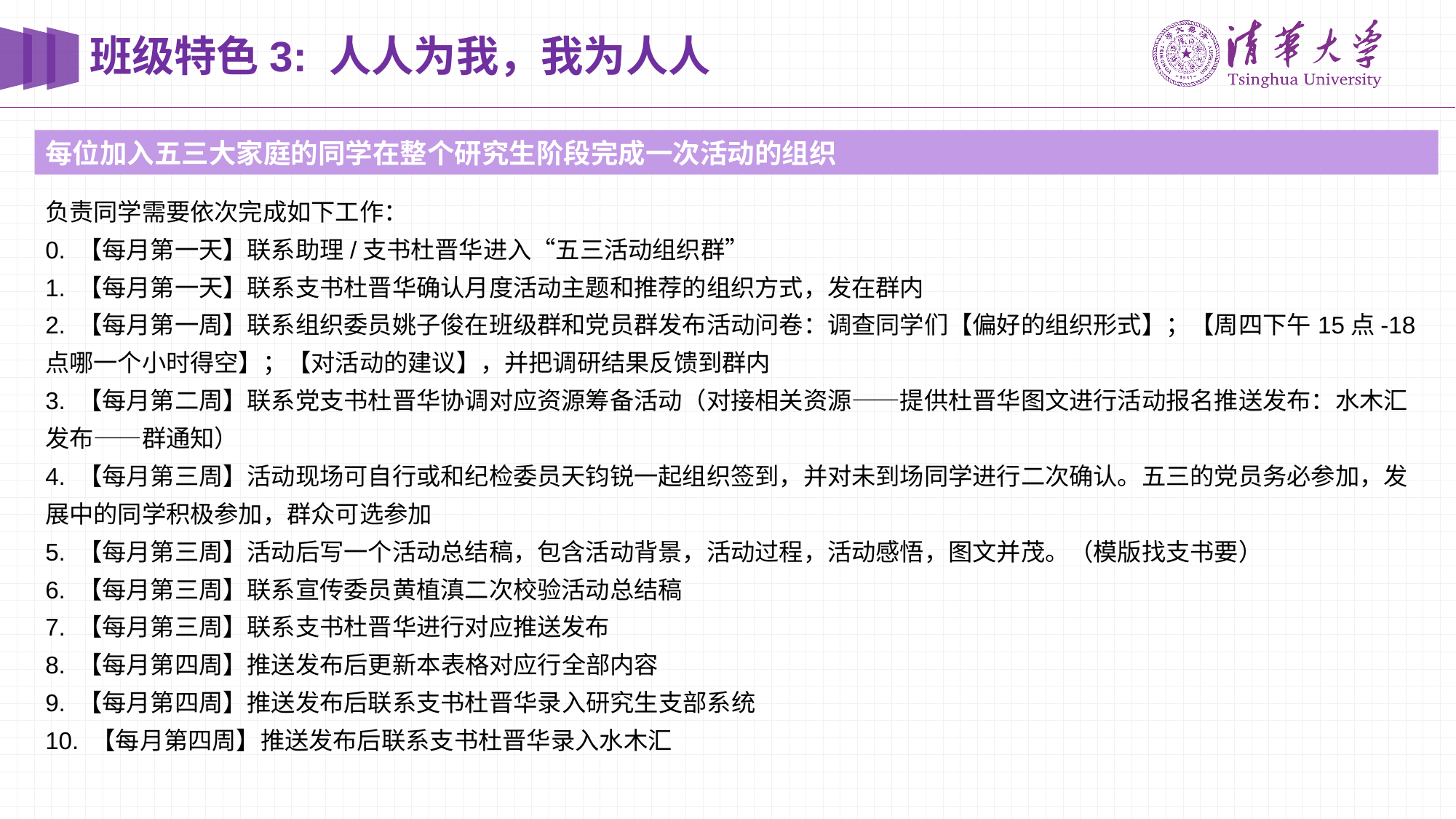

# 班级特色3: 人人为我，我为人人
每位加入五三大家庭的同学在整个研究生阶段完成一次活动的组织
负责同学需要依次完成如下工作：
0. 【每月第一天】联系助理/支书杜晋华进入“五三活动组织群”
1. 【每月第一天】联系支书杜晋华确认月度活动主题和推荐的组织方式，发在群内
2. 【每月第一周】联系组织委员姚子俊在班级群和党员群发布活动问卷：调查同学们【偏好的组织形式】；【周四下午15点-18点哪一个小时得空】；【对活动的建议】，并把调研结果反馈到群内
3. 【每月第二周】联系党支书杜晋华协调对应资源筹备活动（对接相关资源——提供杜晋华图文进行活动报名推送发布：水木汇发布——群通知）
4. 【每月第三周】活动现场可自行或和纪检委员天钧锐一起组织签到，并对未到场同学进行二次确认。五三的党员务必参加，发展中的同学积极参加，群众可选参加
5. 【每月第三周】活动后写一个活动总结稿，包含活动背景，活动过程，活动感悟，图文并茂。（模版找支书要）
6. 【每月第三周】联系宣传委员黄植滇二次校验活动总结稿
7. 【每月第三周】联系支书杜晋华进行对应推送发布
8. 【每月第四周】推送发布后更新本表格对应行全部内容
9. 【每月第四周】推送发布后联系支书杜晋华录入研究生支部系统
10. 【每月第四周】推送发布后联系支书杜晋华录入水木汇